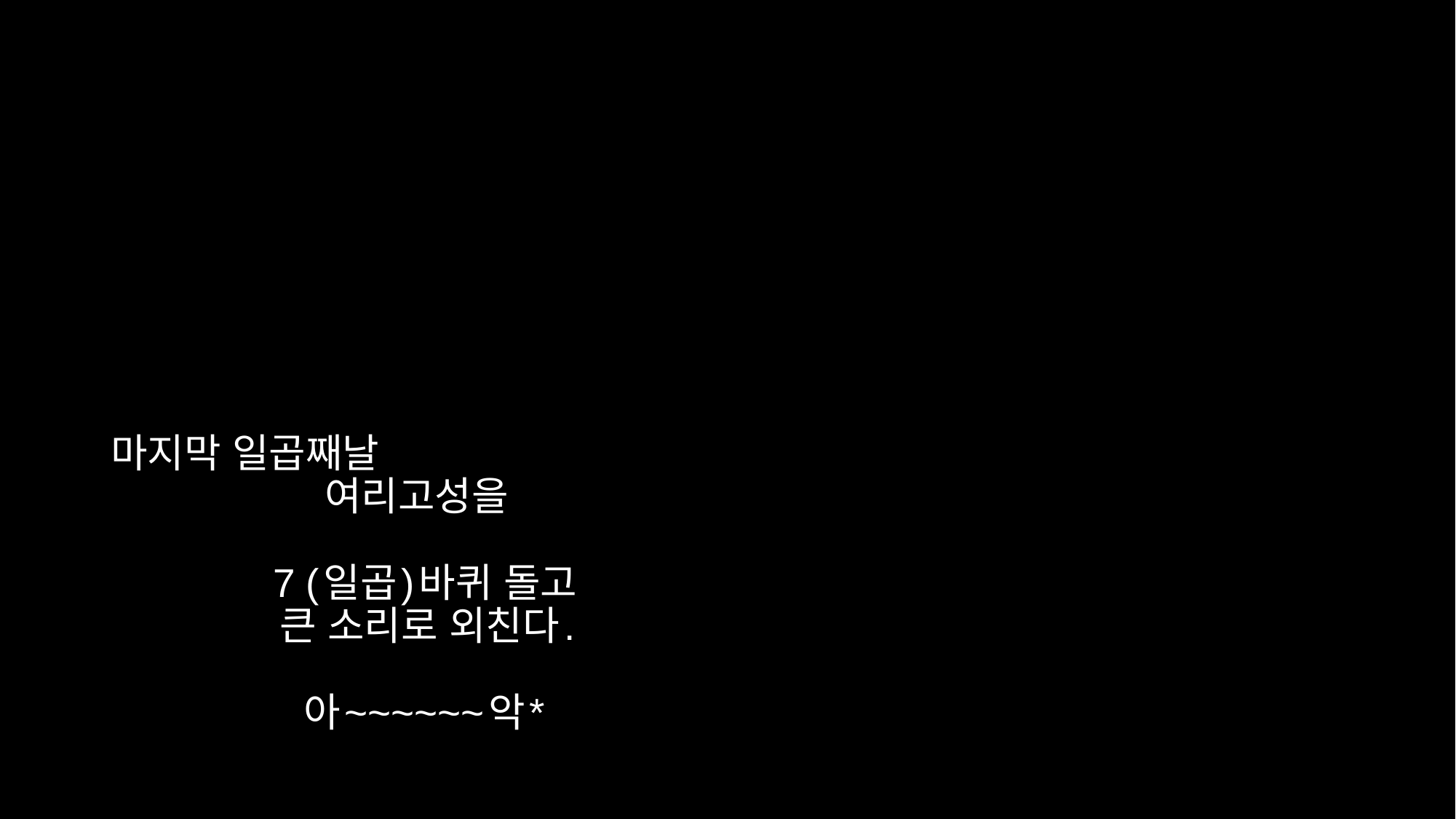

# 마지막 일곱째날 여리고성을 7 (일곱)바퀴 돌고 큰 소리로 외친다. 아~~~~~~악*